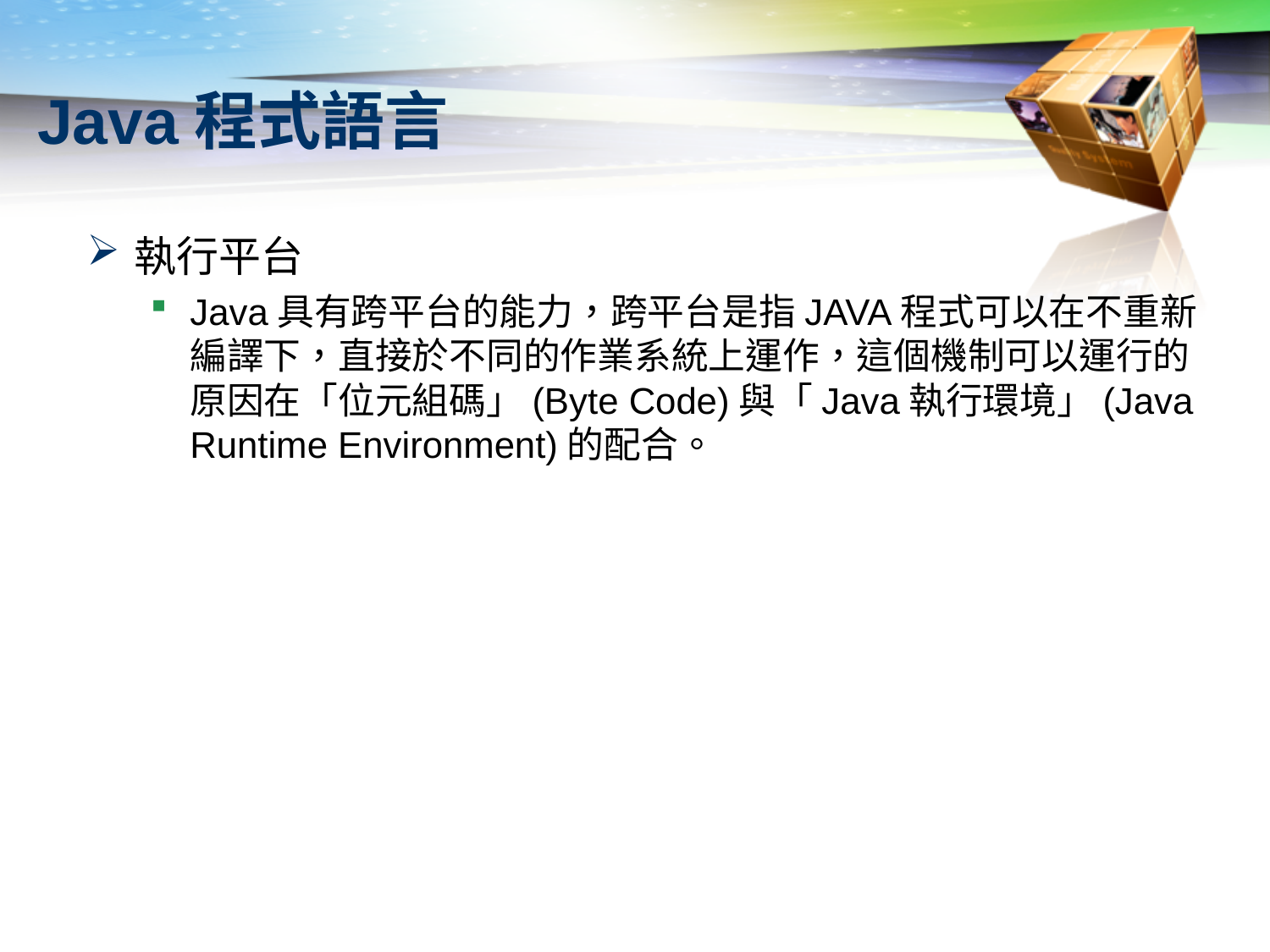

執行平台
Java具有跨平台的能力，跨平台是指JAVA程式可以在不重新編譯下，直接於不同的作業系統上運作，這個機制可以運行的原因在「位元組碼」(Byte Code)與「Java執行環境」(Java Runtime Environment)的配合。
# Java程式語言